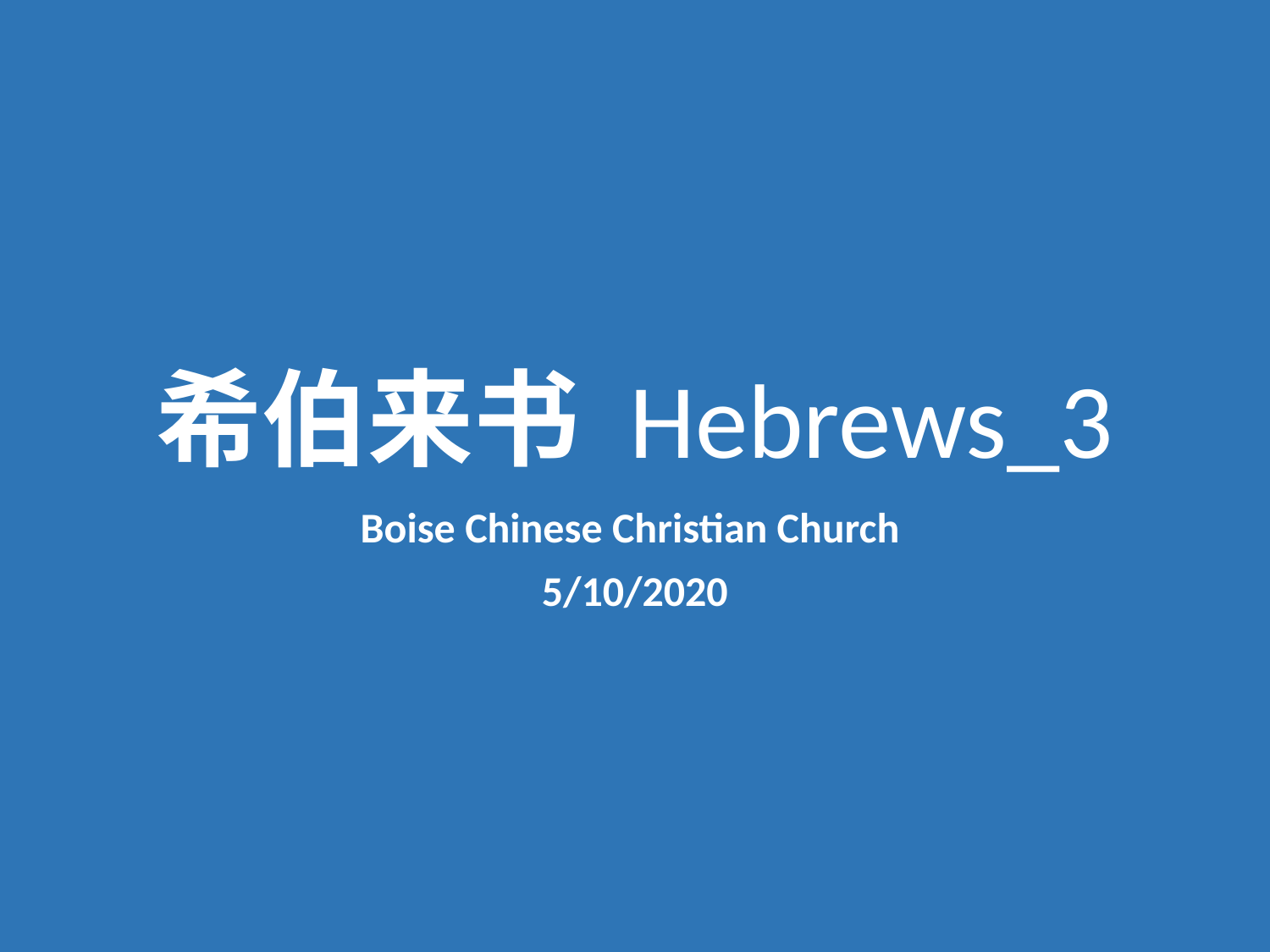

# 希伯来书 Hebrews_3
Boise Chinese Christian Church
5/10/2020